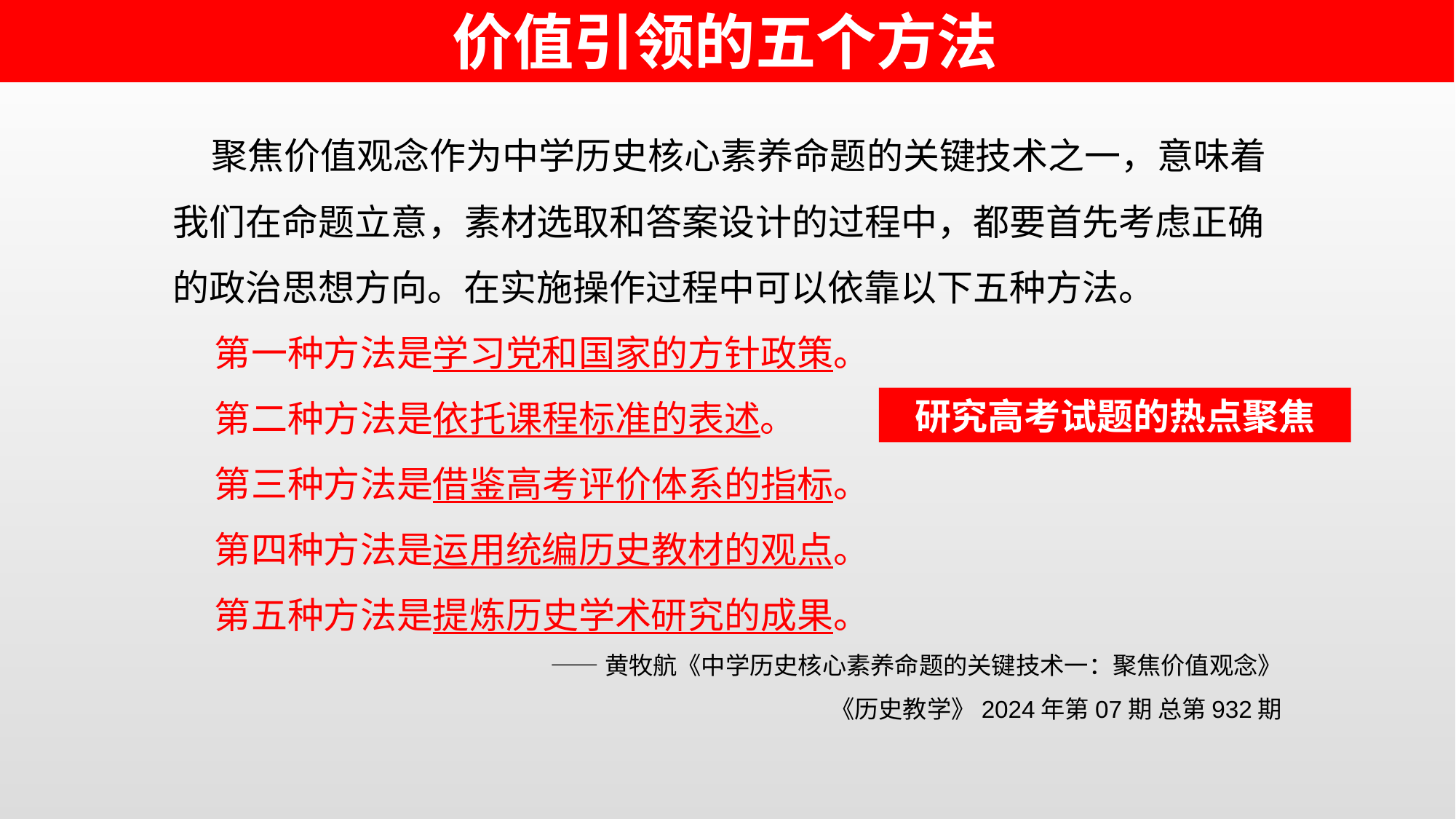

价值引领的五个方法
   聚焦价值观念作为中学历史核心素养命题的关键技术之一，意味着我们在命题立意，素材选取和答案设计的过程中，都要首先考虑正确的政治思想方向。在实施操作过程中可以依靠以下五种方法。
    第一种方法是学习党和国家的方针政策。
    第二种方法是依托课程标准的表述。
    第三种方法是借鉴高考评价体系的指标。
    第四种方法是运用统编历史教材的观点。
    第五种方法是提炼历史学术研究的成果。
——黄牧航《中学历史核心素养命题的关键技术一：聚焦价值观念》
《历史教学》2024年第07期 总第932期
研究高考试题的热点聚焦